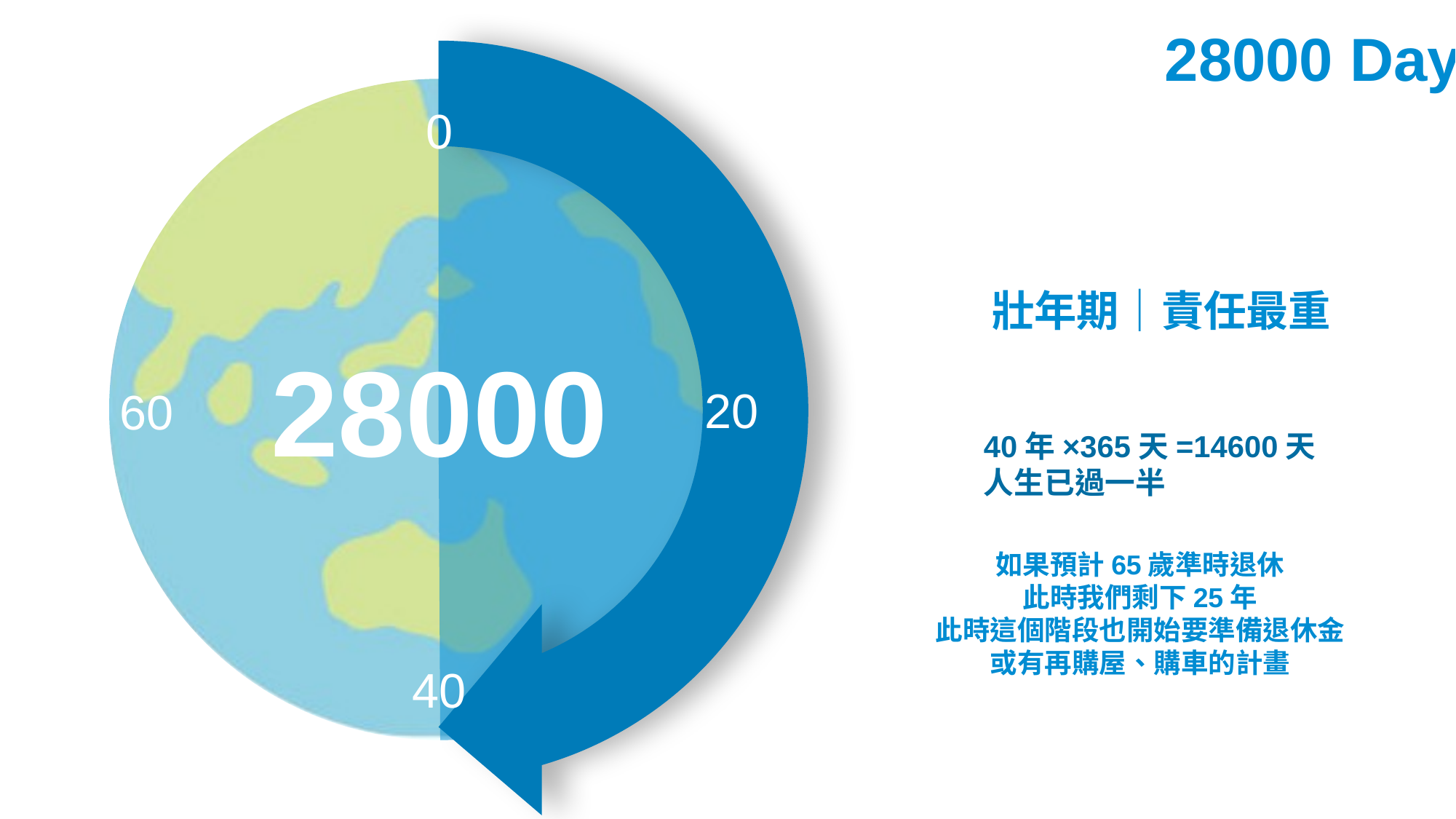

28000 Day

0
壯年期｜責任最重
28000
20
60
40年×365天=14600天
人生已過一半
如果預計65歲準時退休
此時我們剩下25年
此時這個階段也開始要準備退休金
或有再購屋、購車的計畫
40